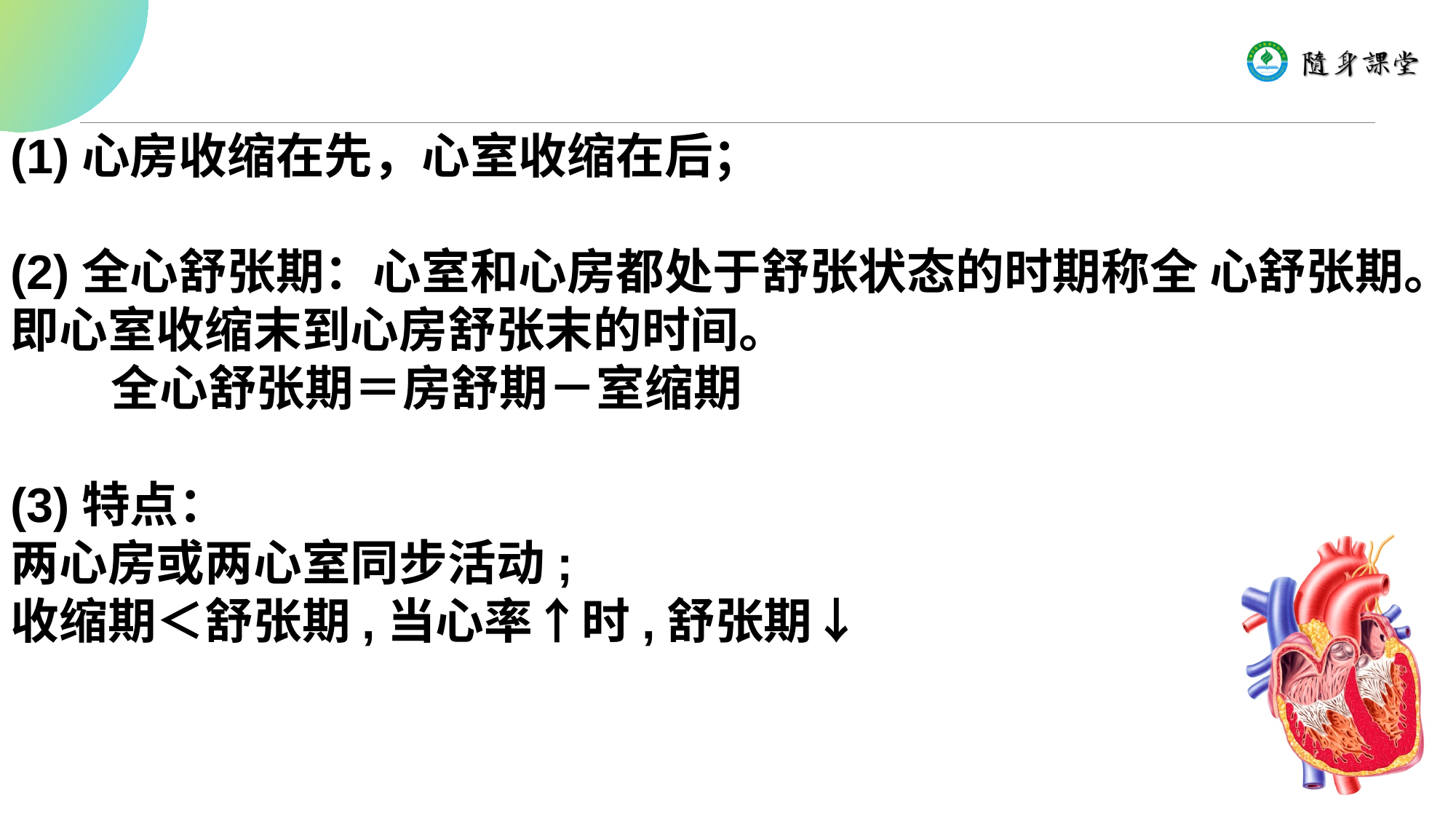

(1)心房收缩在先，心室收缩在后；

(2)全心舒张期：心室和心房都处于舒张状态的时期称全 心舒张期。即心室收缩末到心房舒张末的时间。
        全心舒张期＝房舒期－室缩期

(3)特点：
两心房或两心室同步活动;
收缩期＜舒张期,当心率↑时,舒张期↓